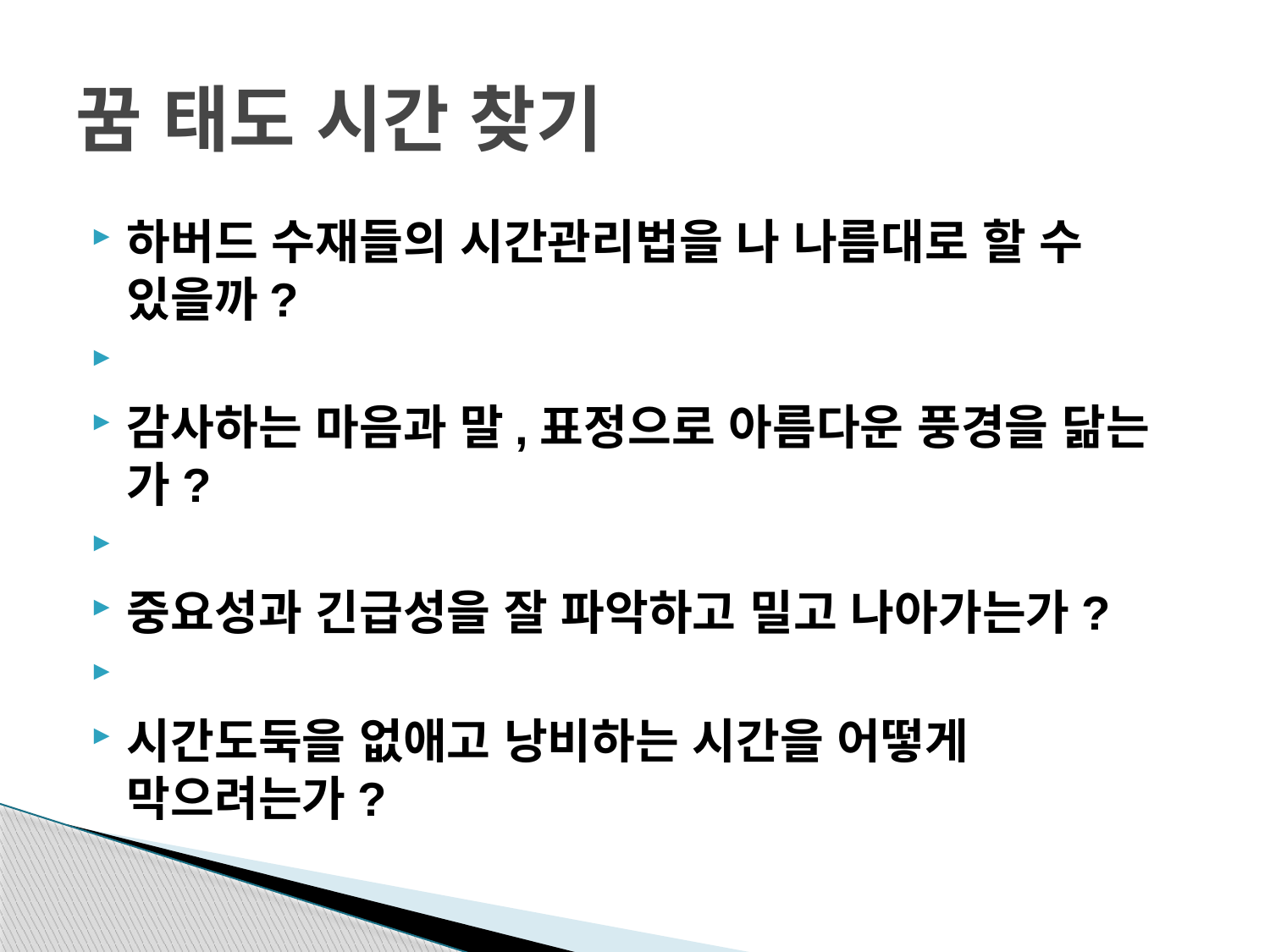

# 꿈 태도 시간 찾기
하버드 수재들의 시간관리법을 나 나름대로 할 수 있을까?

감사하는 마음과 말,표정으로 아름다운 풍경을 닮는가?

중요성과 긴급성을 잘 파악하고 밀고 나아가는가?

시간도둑을 없애고 낭비하는 시간을 어떻게 막으려는가?